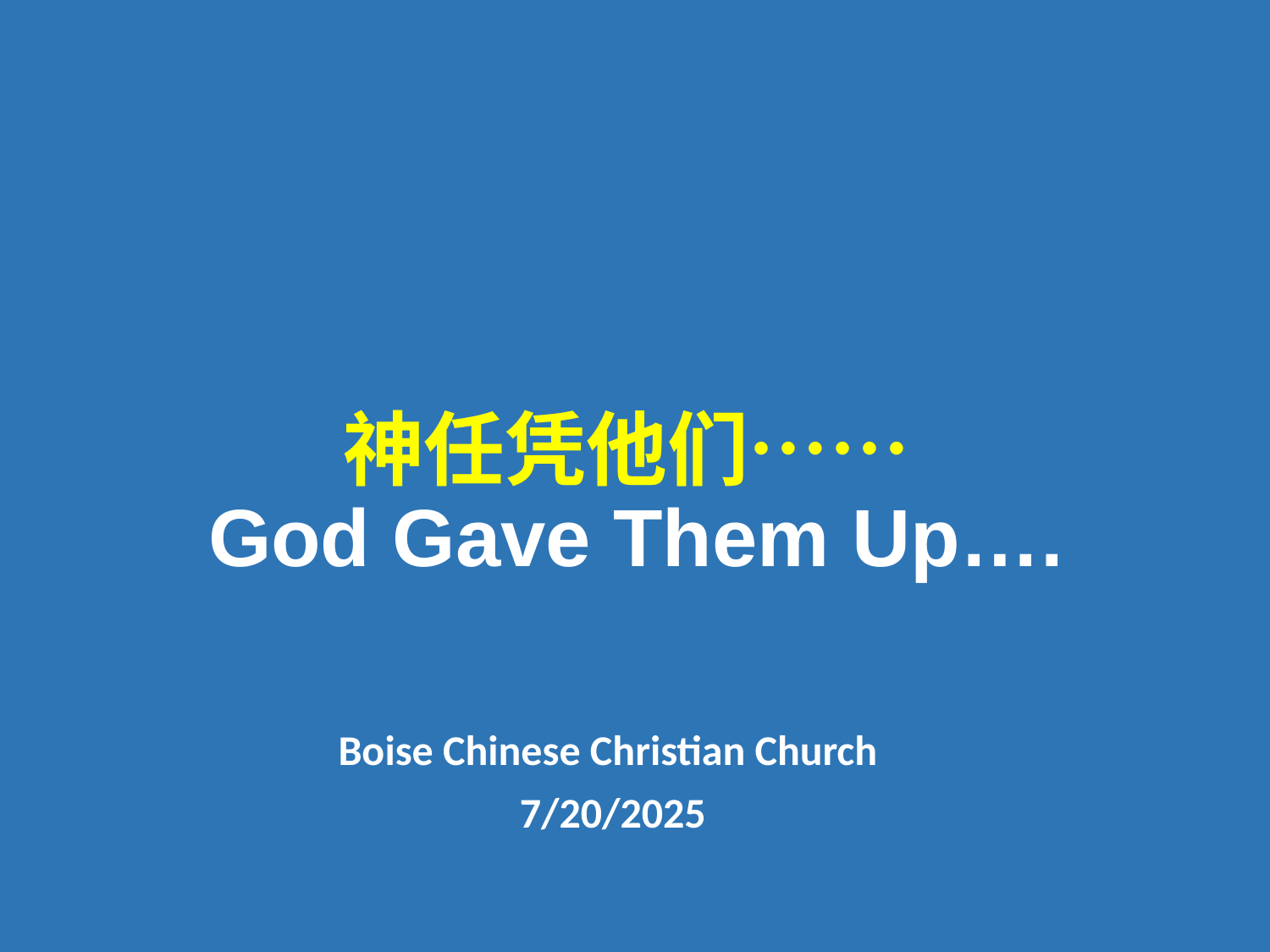

# 神任凭他们…… God Gave Them Up….
Boise Chinese Christian Church
7/20/2025